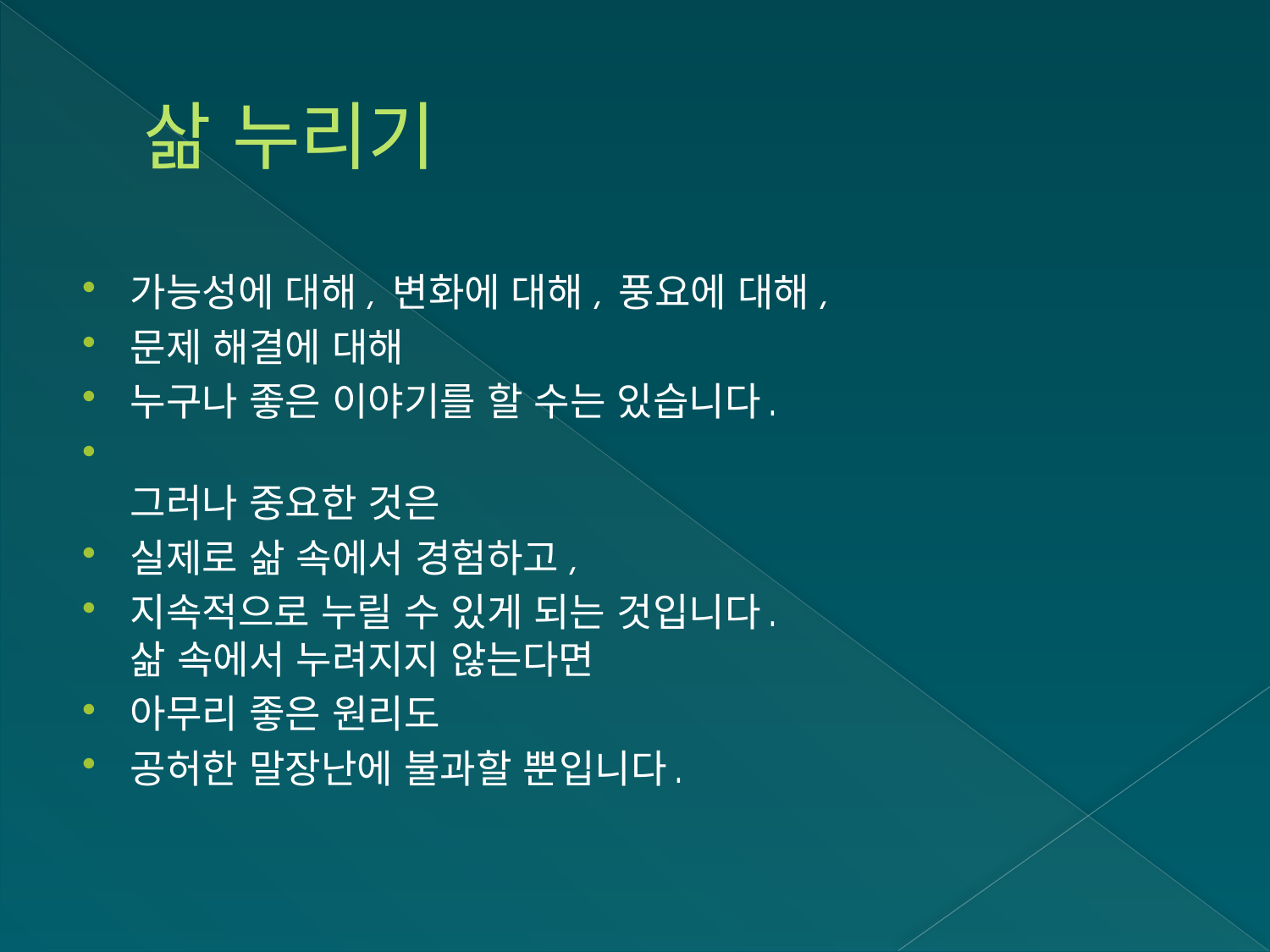

# 삶 누리기
가능성에 대해, 변화에 대해, 풍요에 대해,
문제 해결에 대해
누구나 좋은 이야기를 할 수는 있습니다.
그러나 중요한 것은
실제로 삶 속에서 경험하고,
지속적으로 누릴 수 있게 되는 것입니다.
삶 속에서 누려지지 않는다면
아무리 좋은 원리도
공허한 말장난에 불과할 뿐입니다.